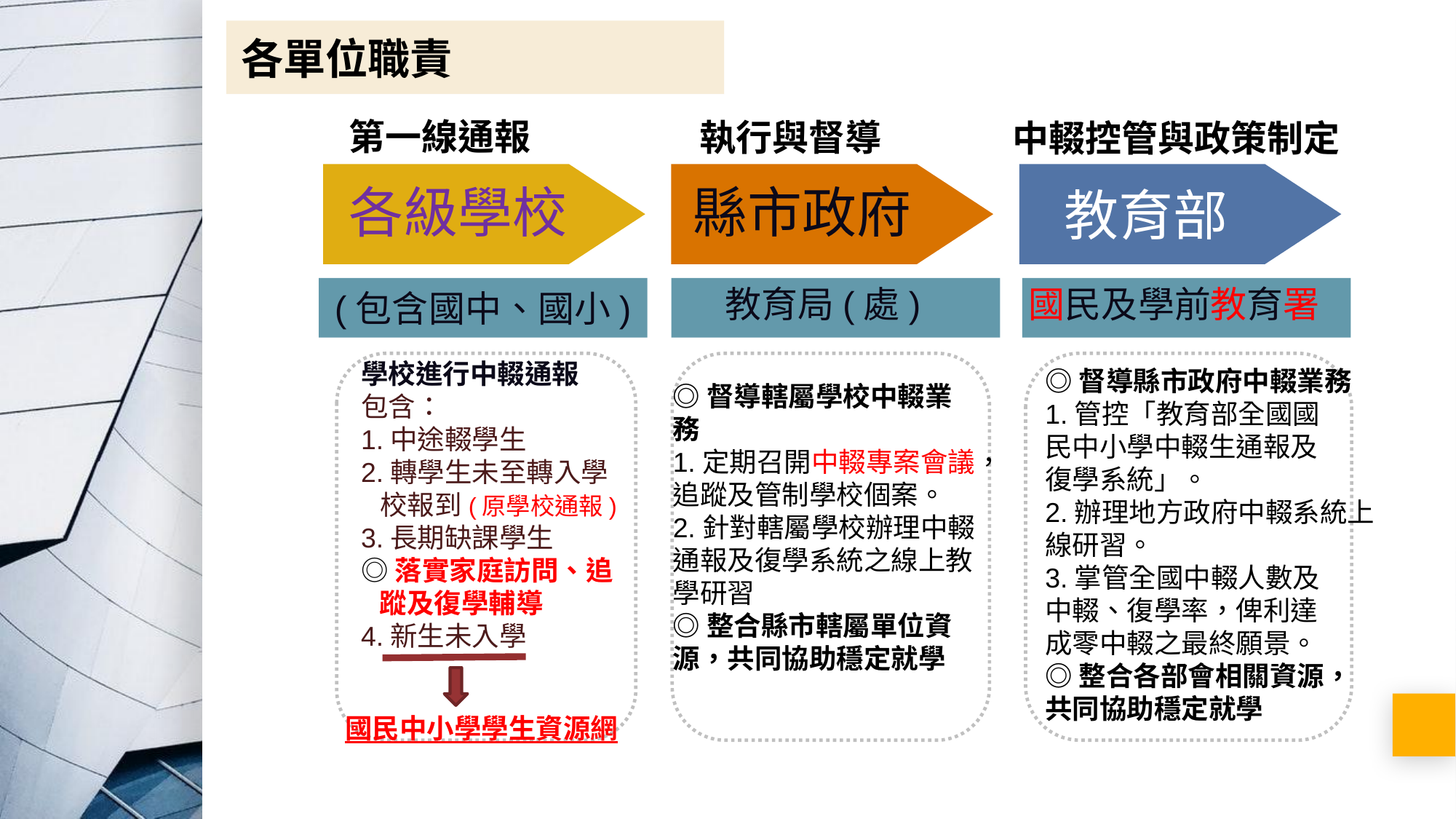

各單位職責
各單位職責
第一線通報
執行與督導
中輟控管與政策制定

(包含國中、國小)

各級學校
縣市政府
教育部
教育局(處)
國民及學前教育署
學校進行中輟通報
包含：
1.中途輟學生
2.轉學生未至轉入學
  校報到(原學校通報)
3.長期缺課學生
◎落實家庭訪問、追     蹤及復學輔導
4.新生未入學

◎督導縣市政府中輟業務
1.管控「教育部全國國
民中小學中輟生通報及
復學系統」。
2.辦理地方政府中輟系統上線研習。
3.掌管全國中輟人數及
中輟、復學率，俾利達
成零中輟之最終願景。
◎整合各部會相關資源，共同協助穩定就學
◎督導轄屬學校中輟業務
1.定期召開中輟專案會議，追蹤及管制學校個案。
2.針對轄屬學校辦理中輟通報及復學系統之線上教學研習
◎整合縣市轄屬單位資源，共同協助穩定就學

國民中小學學生資源網